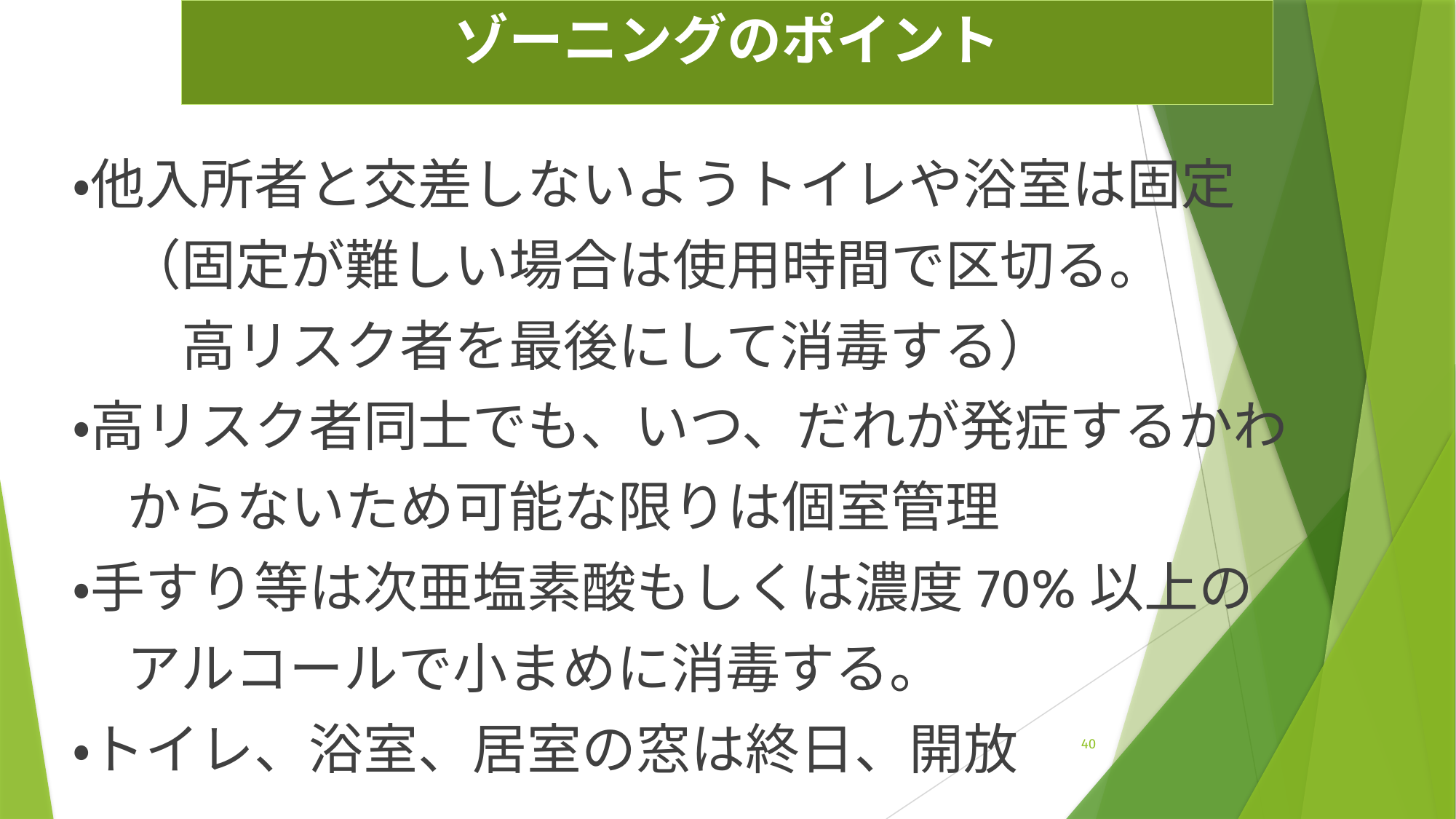

# ゾーニングのポイント
・他入所者と交差しないようトイレや浴室は固定
　（固定が難しい場合は使用時間で区切る。
　　高リスク者を最後にして消毒する）
・高リスク者同士でも、いつ、だれが発症するかわ
　からないため可能な限りは個室管理
・手すり等は次亜塩素酸もしくは濃度70%以上の
　アルコールで小まめに消毒する。
・トイレ、浴室、居室の窓は終日、開放
40